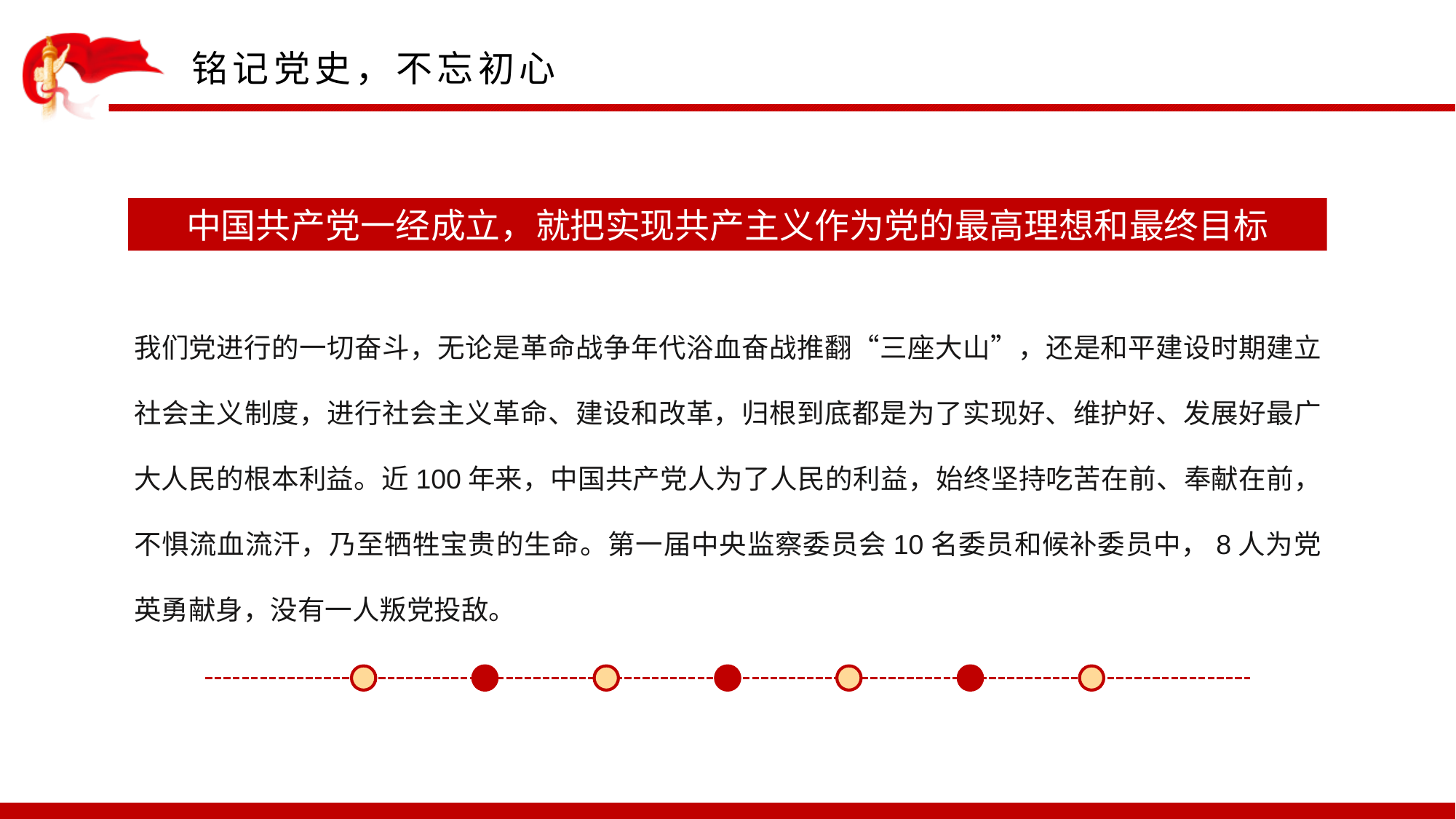

中国共产党一经成立，就把实现共产主义作为党的最高理想和最终目标
我们党进行的一切奋斗，无论是革命战争年代浴血奋战推翻“三座大山”，还是和平建设时期建立社会主义制度，进行社会主义革命、建设和改革，归根到底都是为了实现好、维护好、发展好最广大人民的根本利益。近100年来，中国共产党人为了人民的利益，始终坚持吃苦在前、奉献在前，不惧流血流汗，乃至牺牲宝贵的生命。第一届中央监察委员会10名委员和候补委员中，8人为党英勇献身，没有一人叛党投敌。